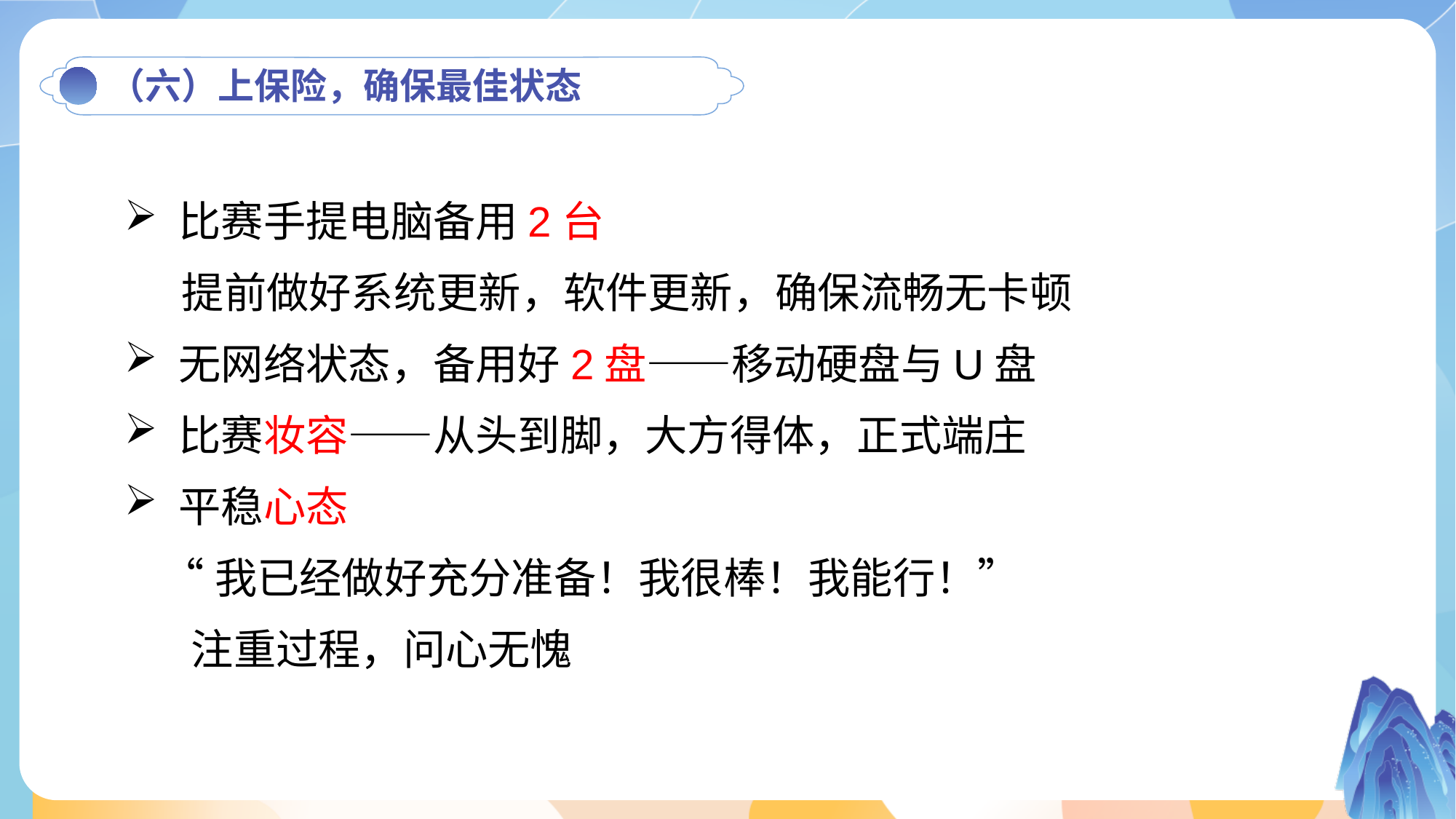

（六）上保险，确保最佳状态

比赛手提电脑备用2台
     提前做好系统更新，软件更新，确保流畅无卡顿
无网络状态，备用好2盘——移动硬盘与U盘
比赛妆容——从头到脚，大方得体，正式端庄
平稳心态
    “我已经做好充分准备！我很棒！我能行！”
      注重过程，问心无愧